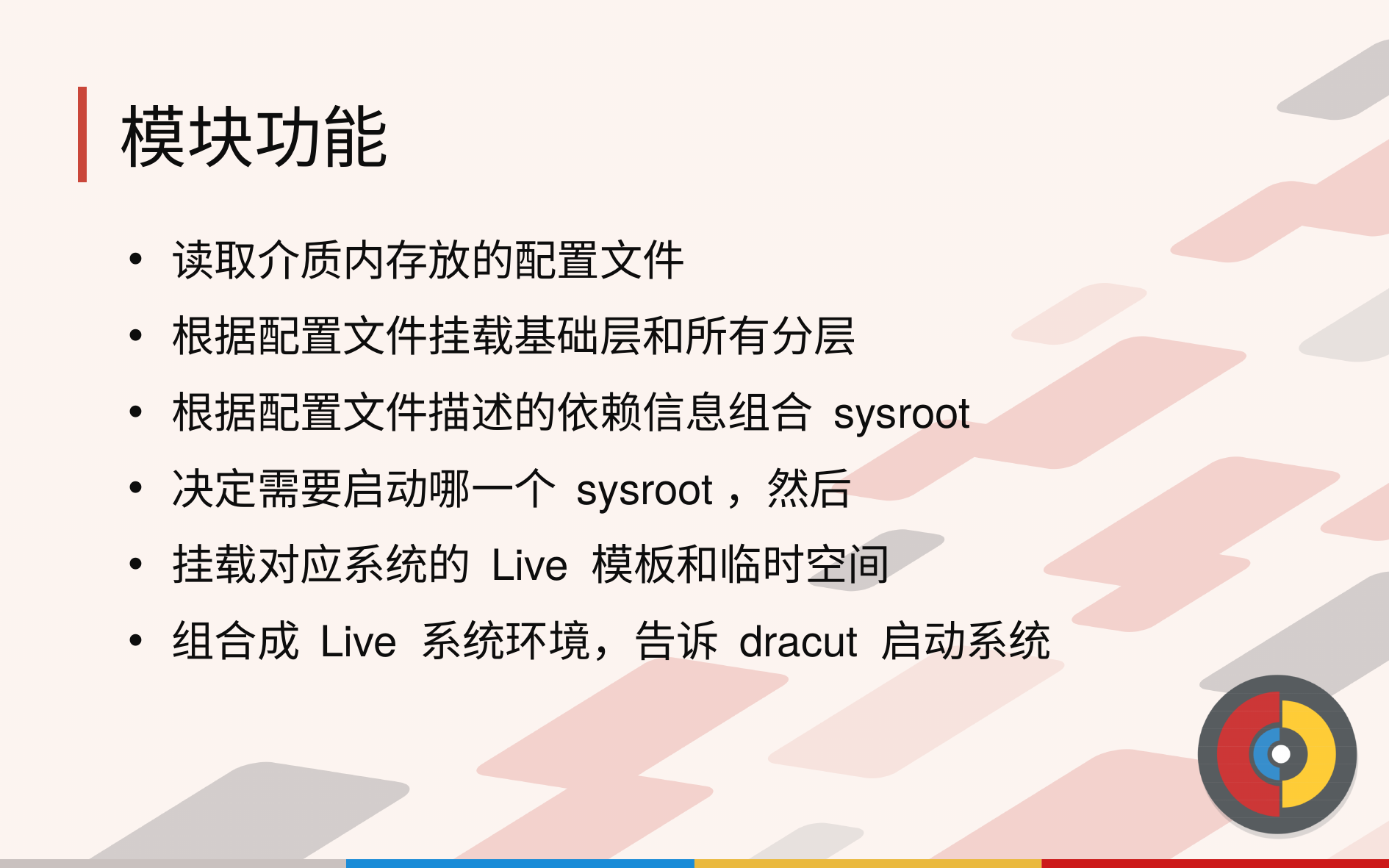

# 模块功能
读取介质内存放的配置文件
根据配置文件挂载基础层和所有分层
根据配置文件描述的依赖信息组合 sysroot
决定需要启动哪一个 sysroot，然后
挂载对应系统的 Live 模板和临时空间
组合成 Live 系统环境，告诉 dracut 启动系统